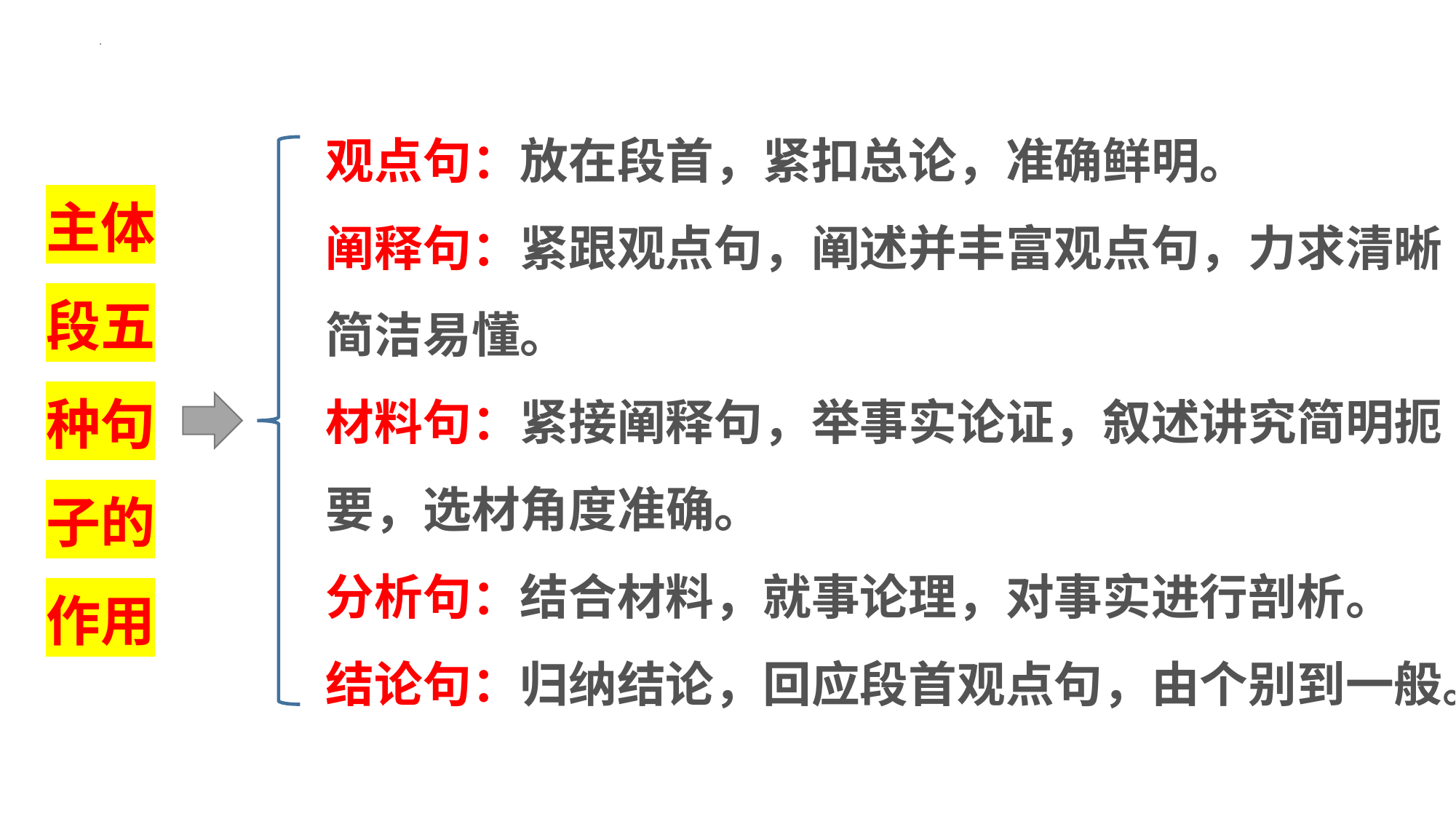

观点句：放在段首，紧扣总论，准确鲜明。
阐释句：紧跟观点句，阐述并丰富观点句，力求清晰简洁易懂。
材料句：紧接阐释句，举事实论证，叙述讲究简明扼要，选材角度准确。
分析句：结合材料，就事论理，对事实进行剖析。
结论句：归纳结论，回应段首观点句，由个别到一般。

主体段五种句子的作用